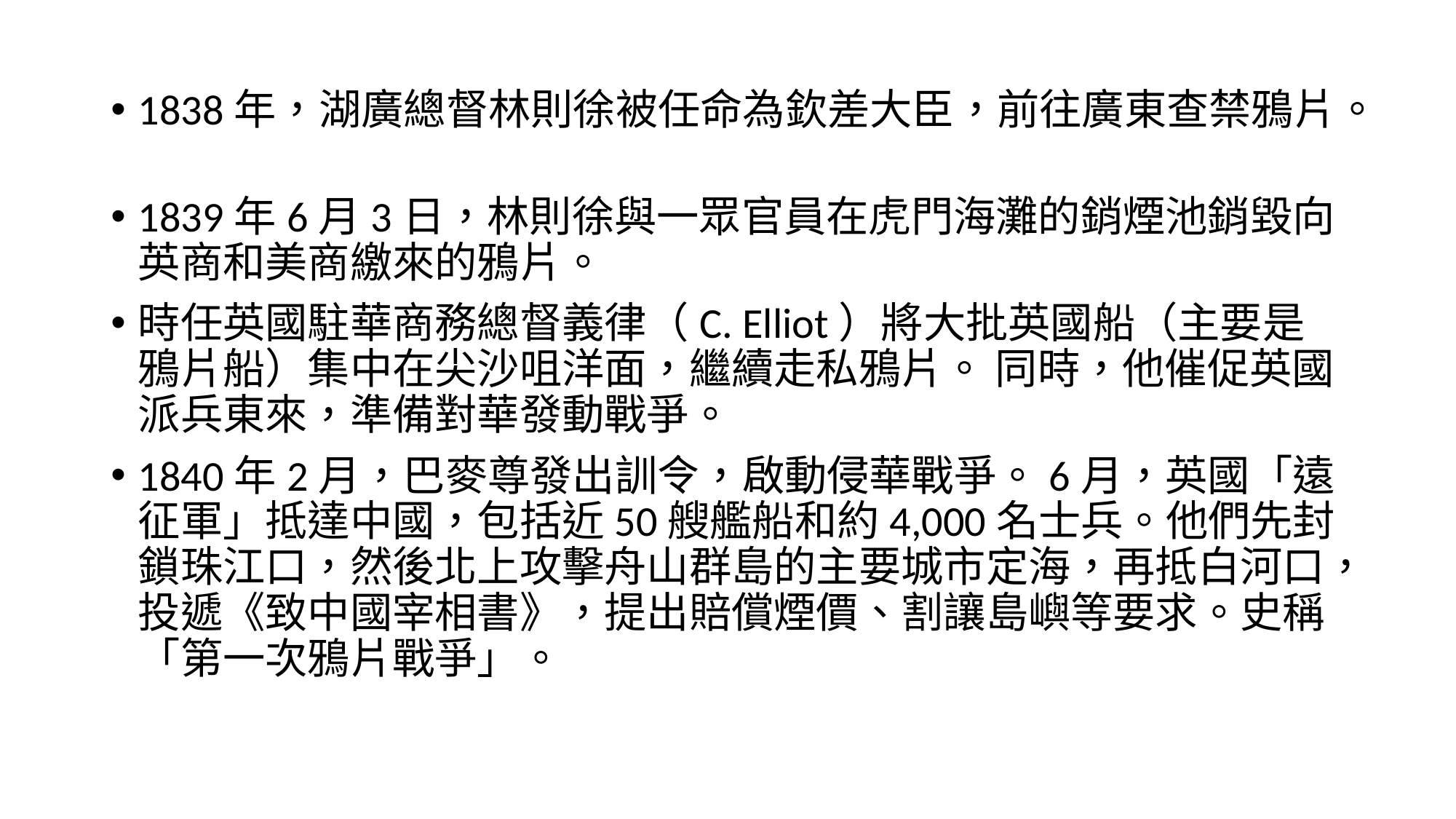

1838年，湖廣總督林則徐被任命為欽差大臣，前往廣東查禁鴉片。
1839年6月3日，林則徐與一眾官員在虎門海灘的銷煙池銷毀向英商和美商繳來的鴉片。
時任英國駐華商務總督義律（C. Elliot）將大批英國船（主要是鴉片船）集中在尖沙咀洋面，繼續走私鴉片。 同時，他催促英國派兵東來，準備對華發動戰爭。
1840年2月，巴麥尊發出訓令，啟動侵華戰爭。6月，英國「遠征軍」抵達中國，包括近50艘艦船和約4,000名士兵。他們先封鎖珠江口，然後北上攻擊舟山群島的主要城市定海，再抵白河口，投遞《致中國宰相書》，提出賠償煙價、割讓島嶼等要求。史稱「第一次鴉片戰爭」。
#